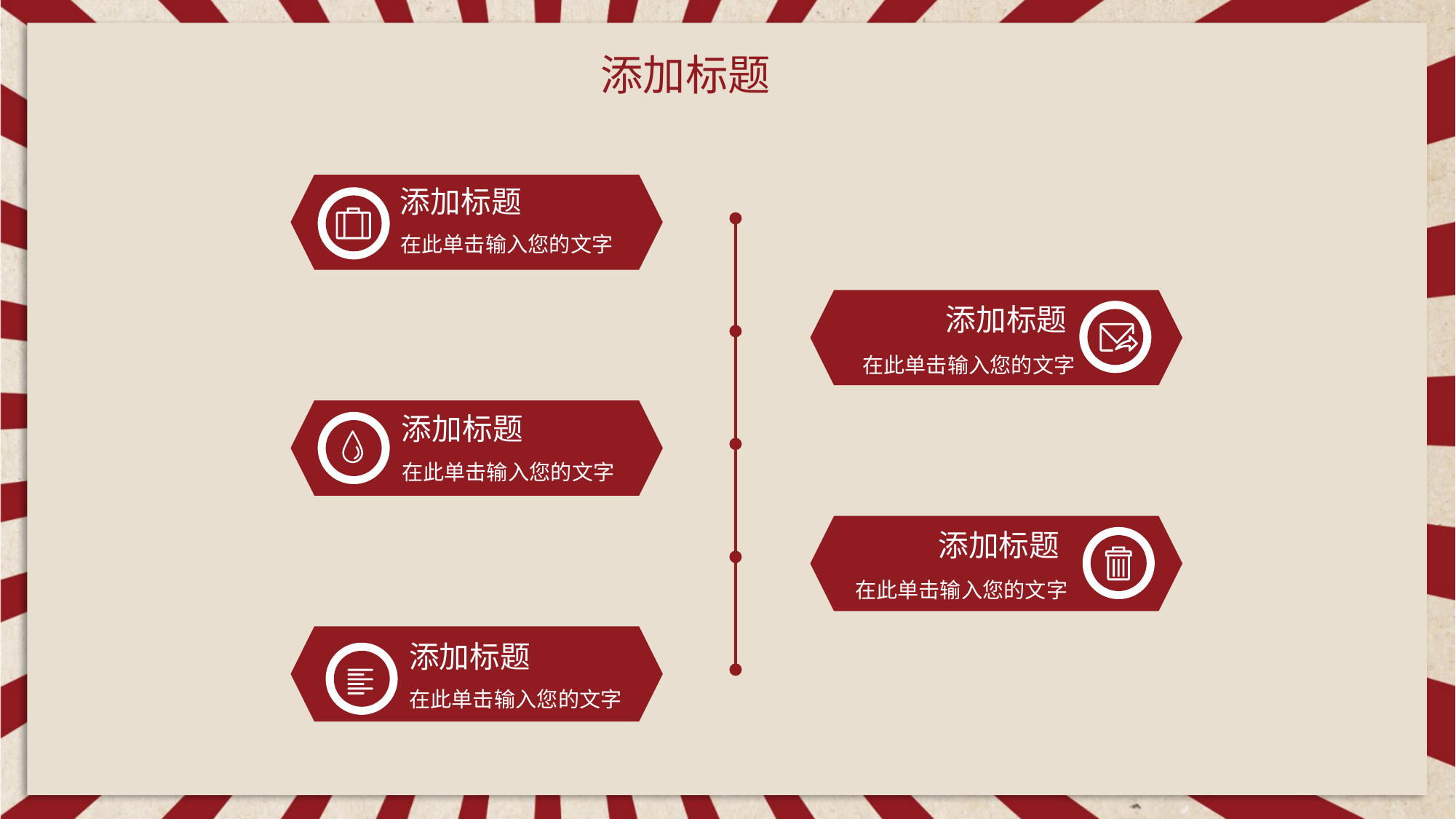

添加标题

在此单击输入您的文字

添加标题

在此单击输入您的文字

添加标题

在此单击输入您的文字

添加标题

在此单击输入您的文字

添加标题

在此单击输入您的文字